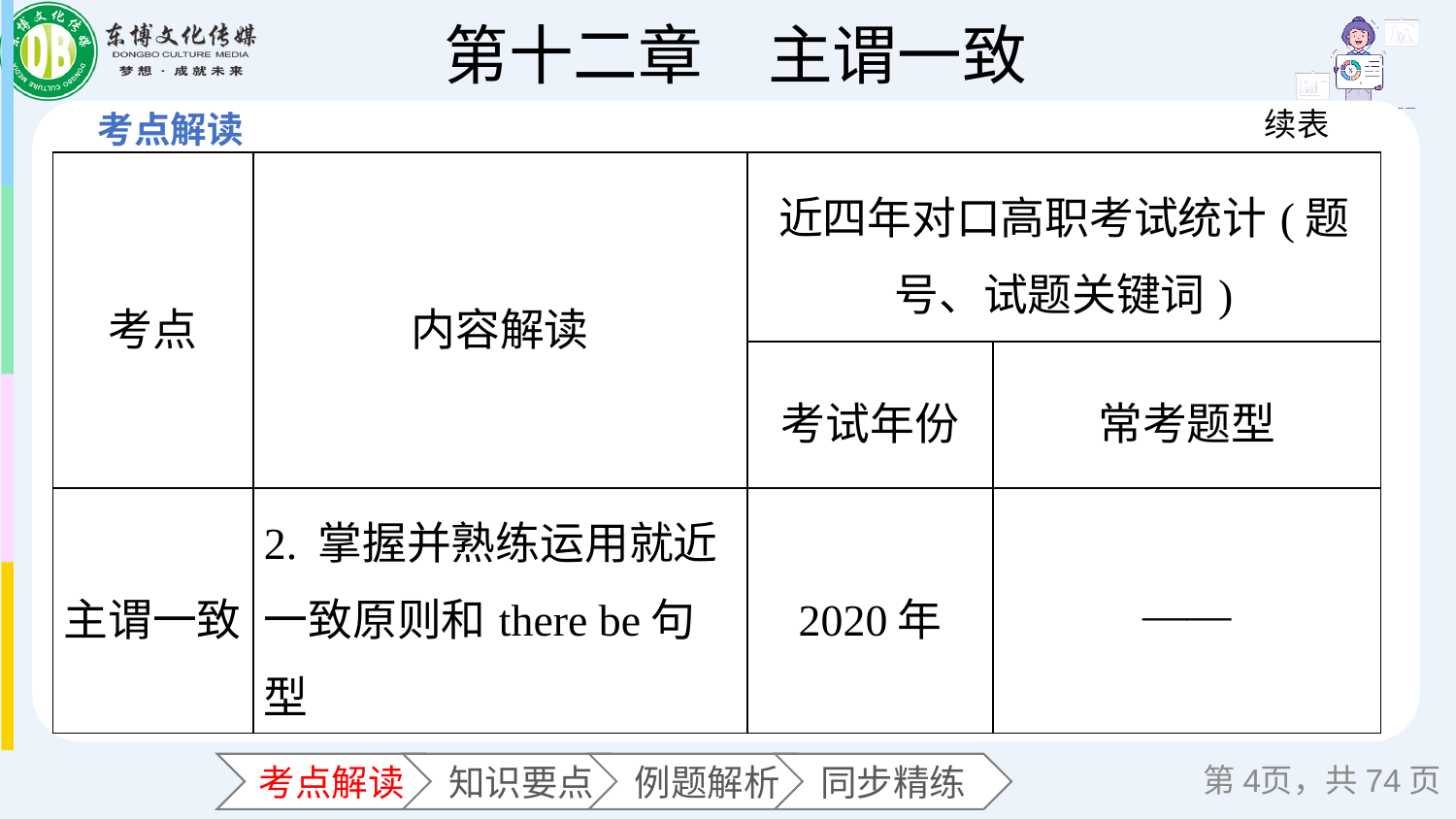

续表
| 考点 | 内容解读 | 近四年对口高职考试统计(题号、试题关键词) |  |
| --- | --- | --- | --- |
|  |  | 考试年份 | 常考题型 |
| 主谓一致 | 2. 掌握并熟练运用就近一致原则和there be句型 | 2020年 | —— |
第4页，共74页